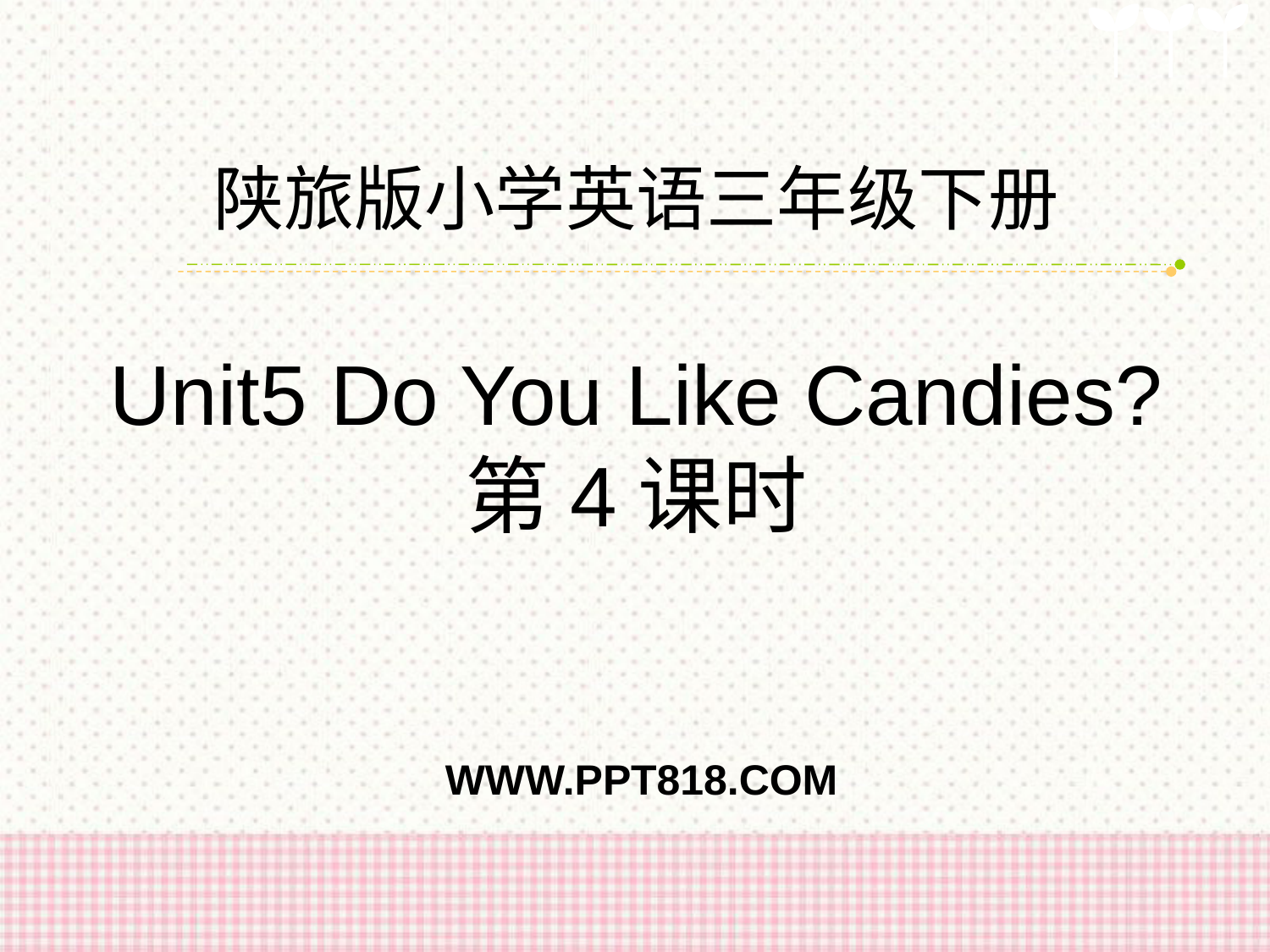

陕旅版小学英语三年级下册
Unit5 Do You Like Candies?
第4课时

WWW.PPT818.COM